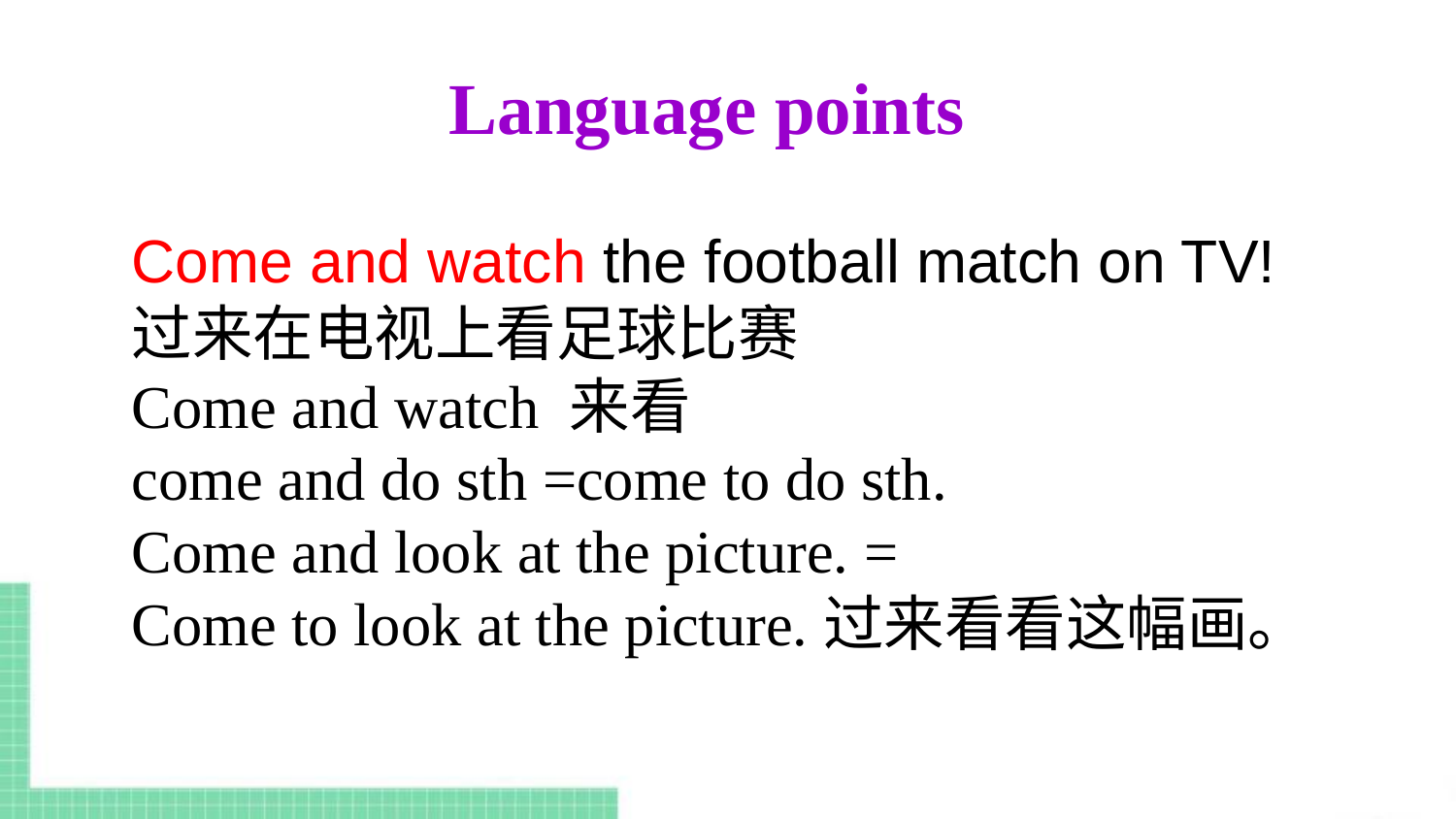

Language points
Come and watch the football match on TV!
过来在电视上看足球比赛
Come and watch 来看
come and do sth =come to do sth.
Come and look at the picture. =
Come to look at the picture.过来看看这幅画。